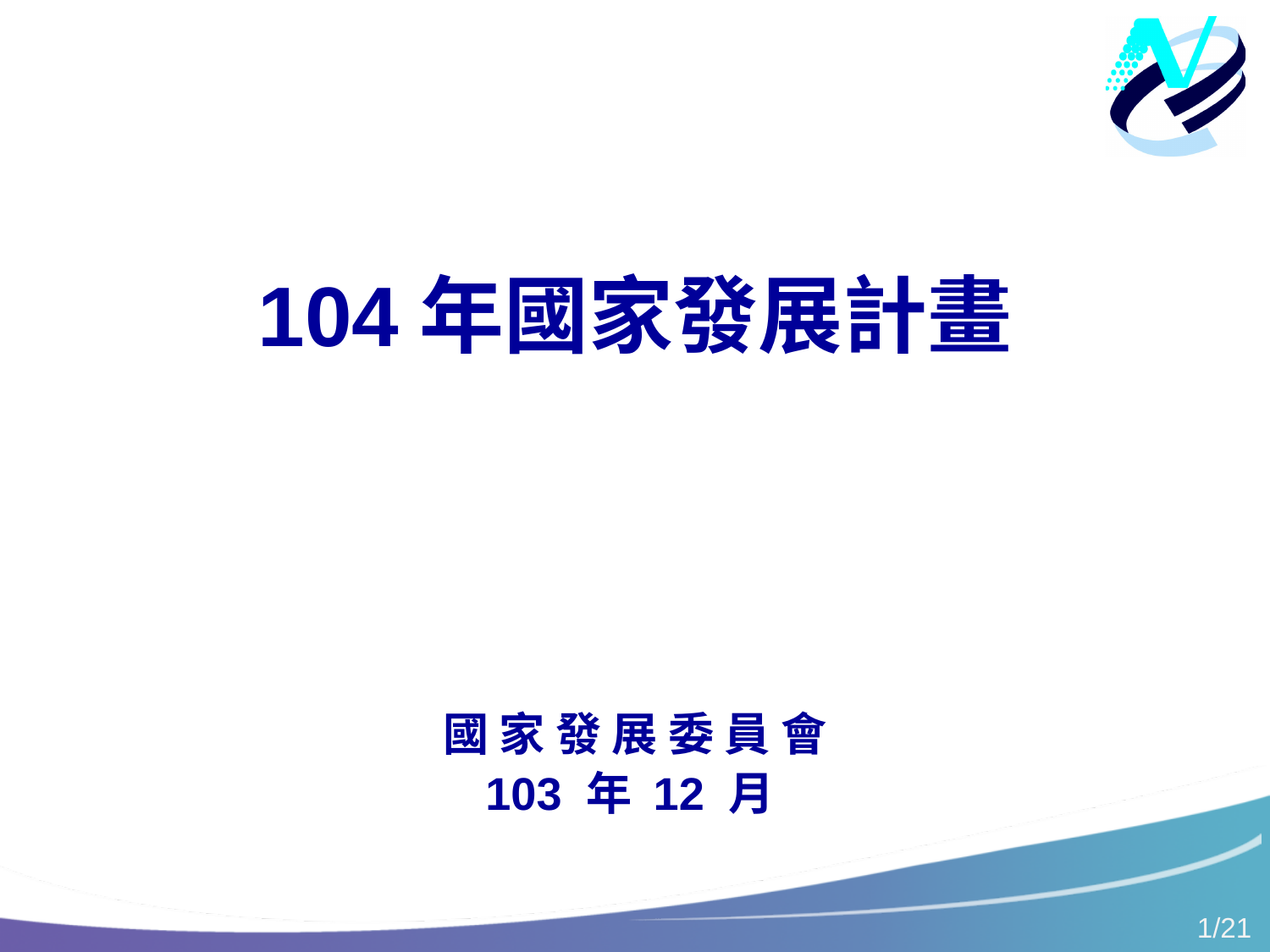

# 104年國家發展計畫
國 家 發 展 委 員 會
103 年 12 月